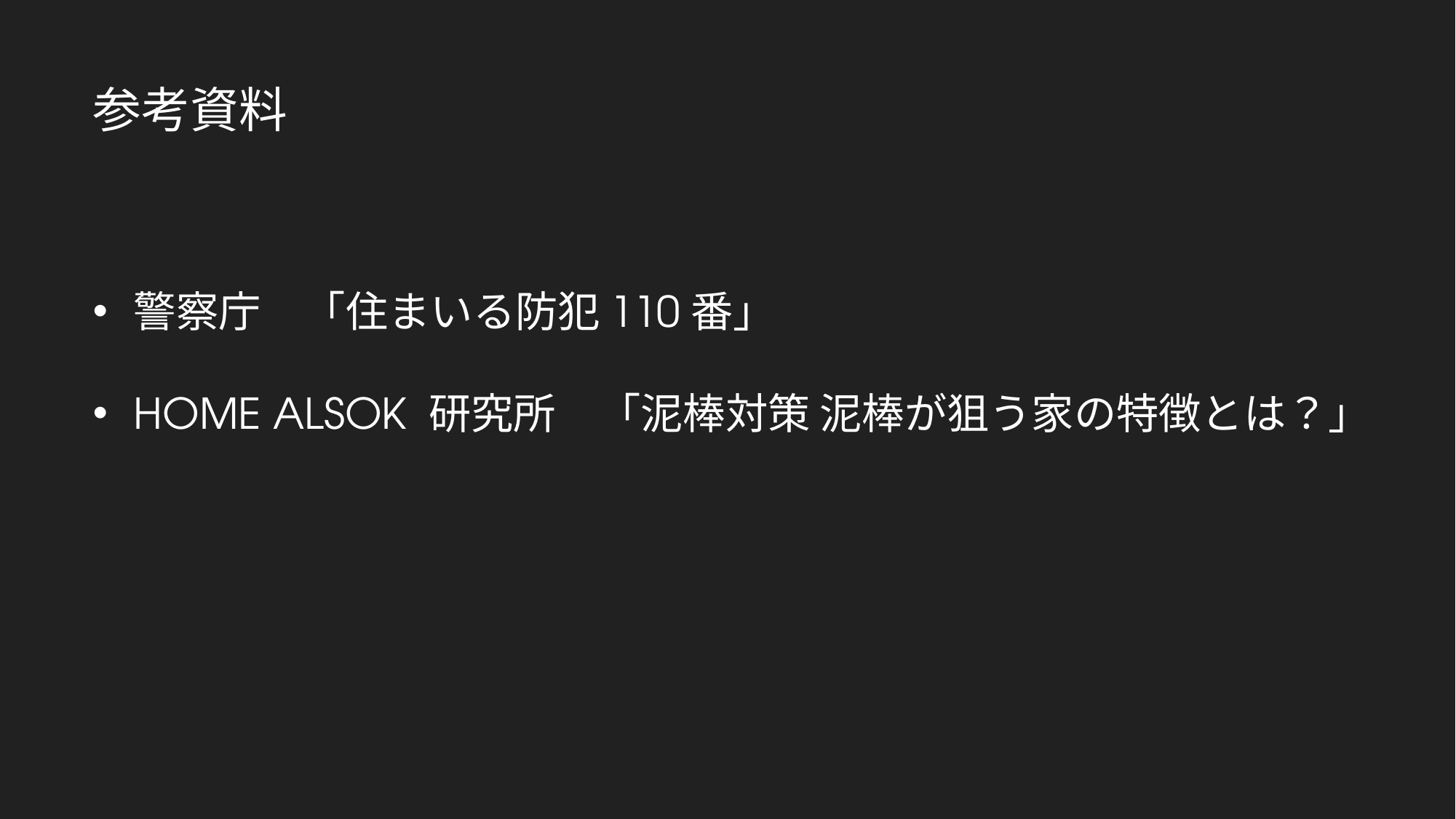

参考資料
警察庁　「住まいる防犯110番」

HOME ALSOK 研究所　「泥棒対策 泥棒が狙う家の特徴とは？」